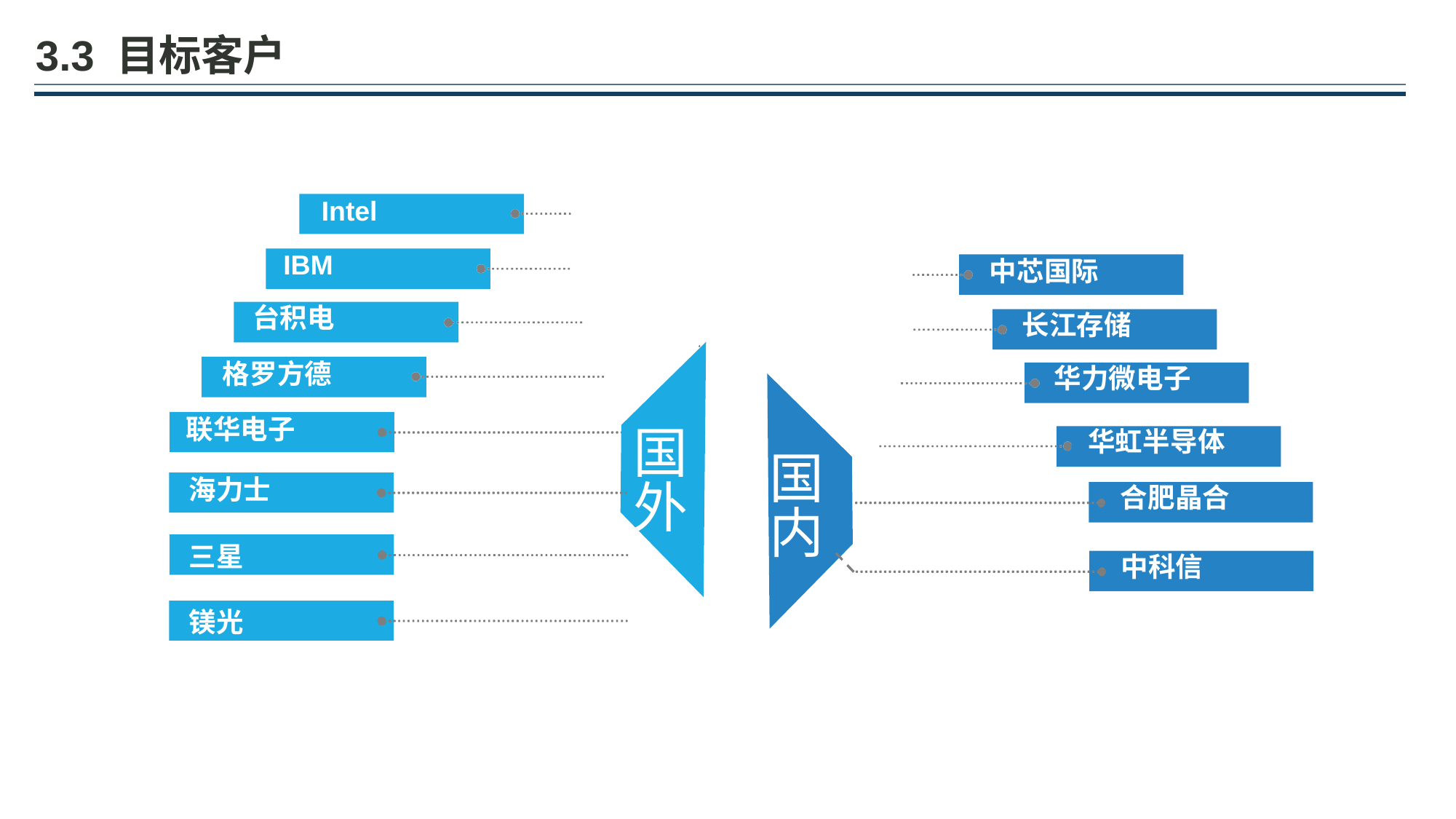

3.3 目标客户

Intel

IBM

中芯国际

台积电

长江存储

格罗方德

华力微电子

联华电子

华虹半导体

国 外
国 内

海力士

合肥晶合

三星

中科信

镁光